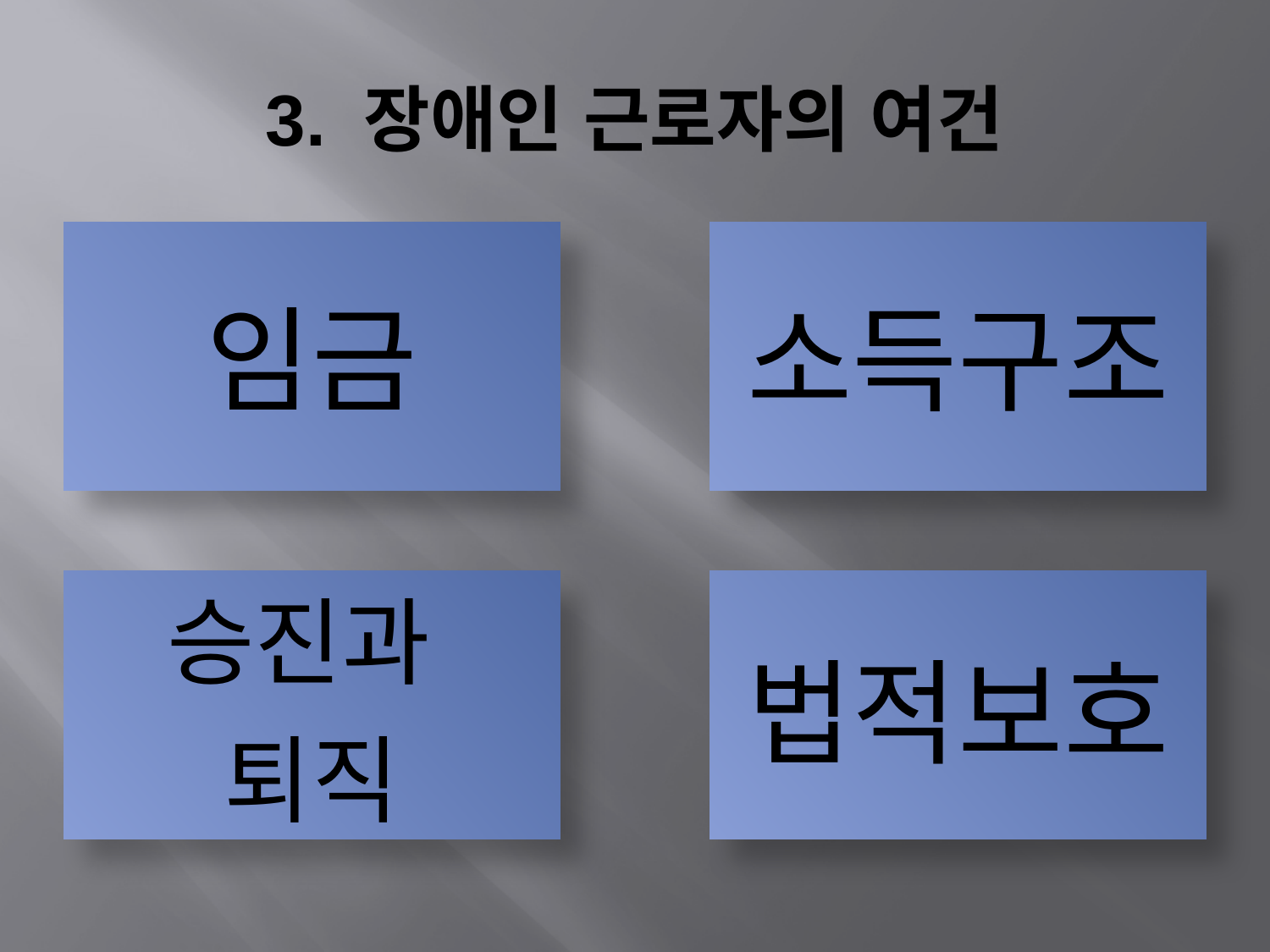

# 3. 장애인 근로자의 여건
임금
법적보호
소득구조
승진과
퇴직